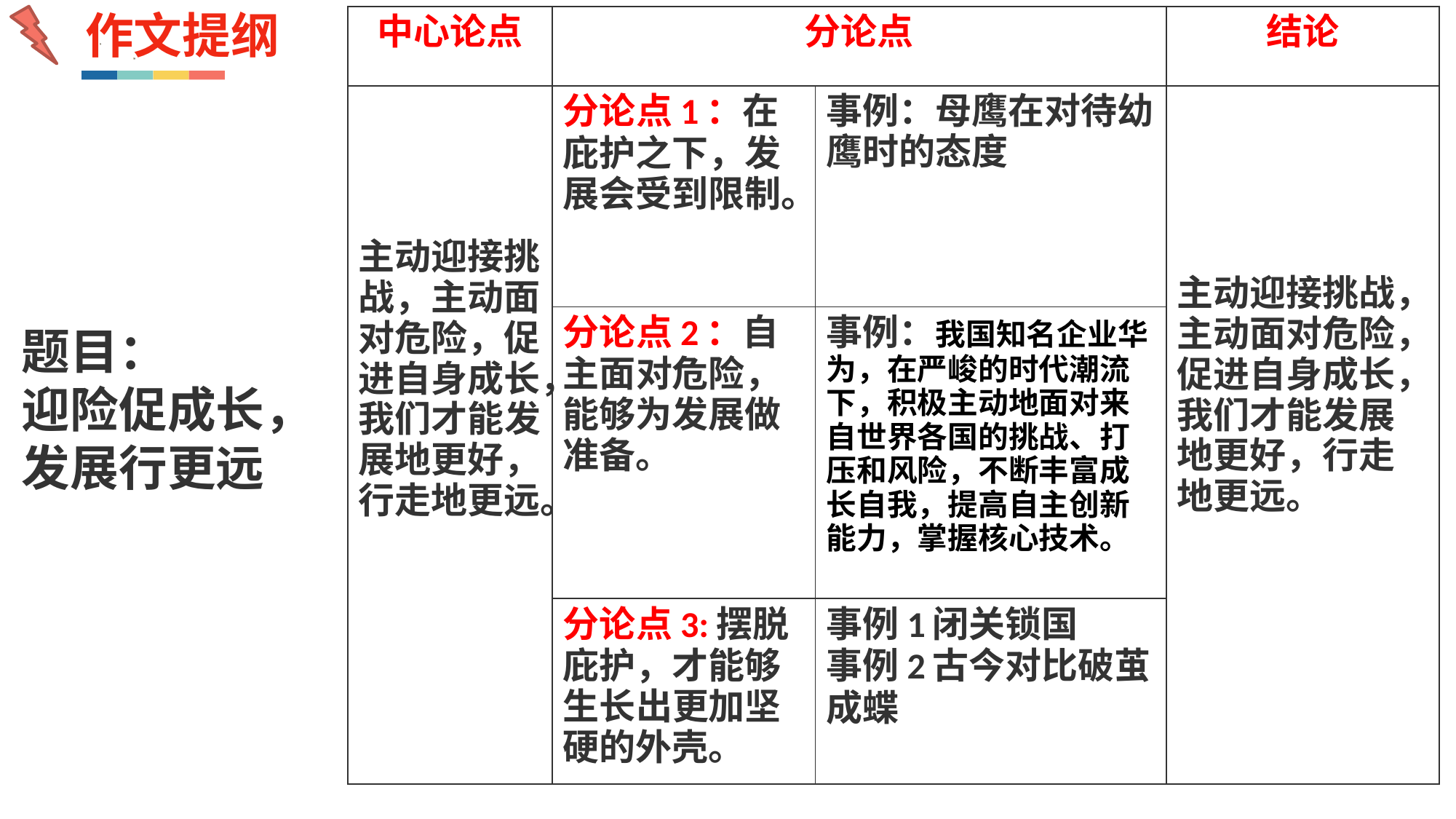

作文提纲

| 中心论点 | 分论点 |  | 结论 |
| --- | --- | --- | --- |
| 主动迎接挑战，主动面对危险，促进自身成长，我们才能发展地更好，行走地更远。 | 分论点1：在庇护之下，发展会受到限制。 | 事例：母鹰在对待幼鹰时的态度 | 主动迎接挑战，主动面对危险，促进自身成长，我们才能发展地更好，行走地更远。 |
|  | 分论点2：自主面对危险，能够为发展做准备。 | 事例：我国知名企业华为，在严峻的时代潮流下，积极主动地面对来自世界各国的挑战、打压和风险，不断丰富成长自我，提高自主创新能力，掌握核心技术。 |  |
|  | 分论点3:摆脱庇护，才能够生长出更加坚硬的外壳。 | 事例1闭关锁国 事例2古今对比破茧成蝶 |  |

题目：
迎险促成长，发展行更远